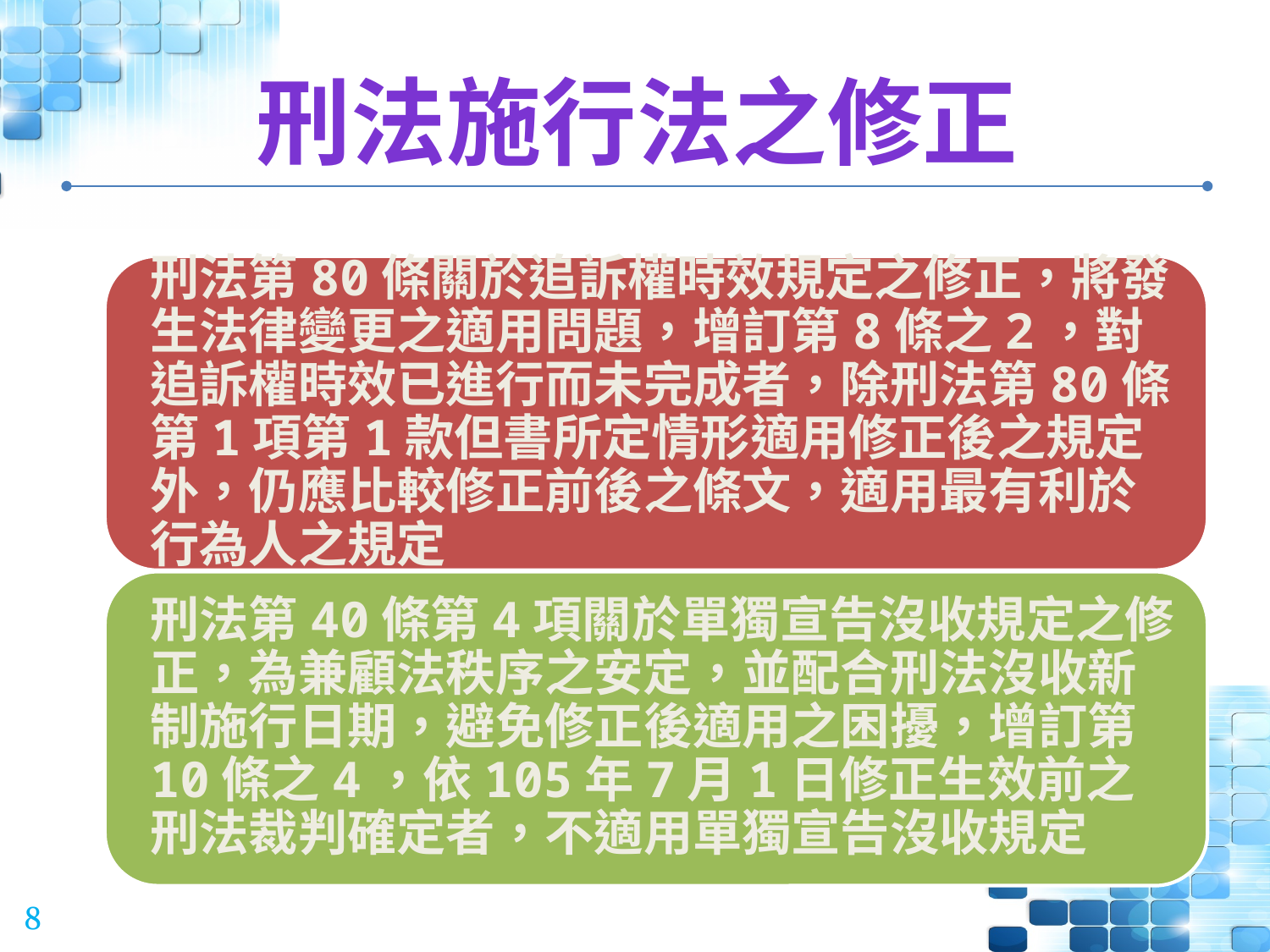

刑法施行法之修正
刑法第80條關於追訴權時效規定之修正，將發生法律變更之適用問題，增訂第8條之2，對追訴權時效已進行而未完成者，除刑法第80條第1項第1款但書所定情形適用修正後之規定外，仍應比較修正前後之條文，適用最有利於行為人之規定
刑法第40條第4項關於單獨宣告沒收規定之修正，為兼顧法秩序之安定，並配合刑法沒收新制施行日期，避免修正後適用之困擾，增訂第10條之4，依105年7月1日修正生效前之刑法裁判確定者，不適用單獨宣告沒收規定
8